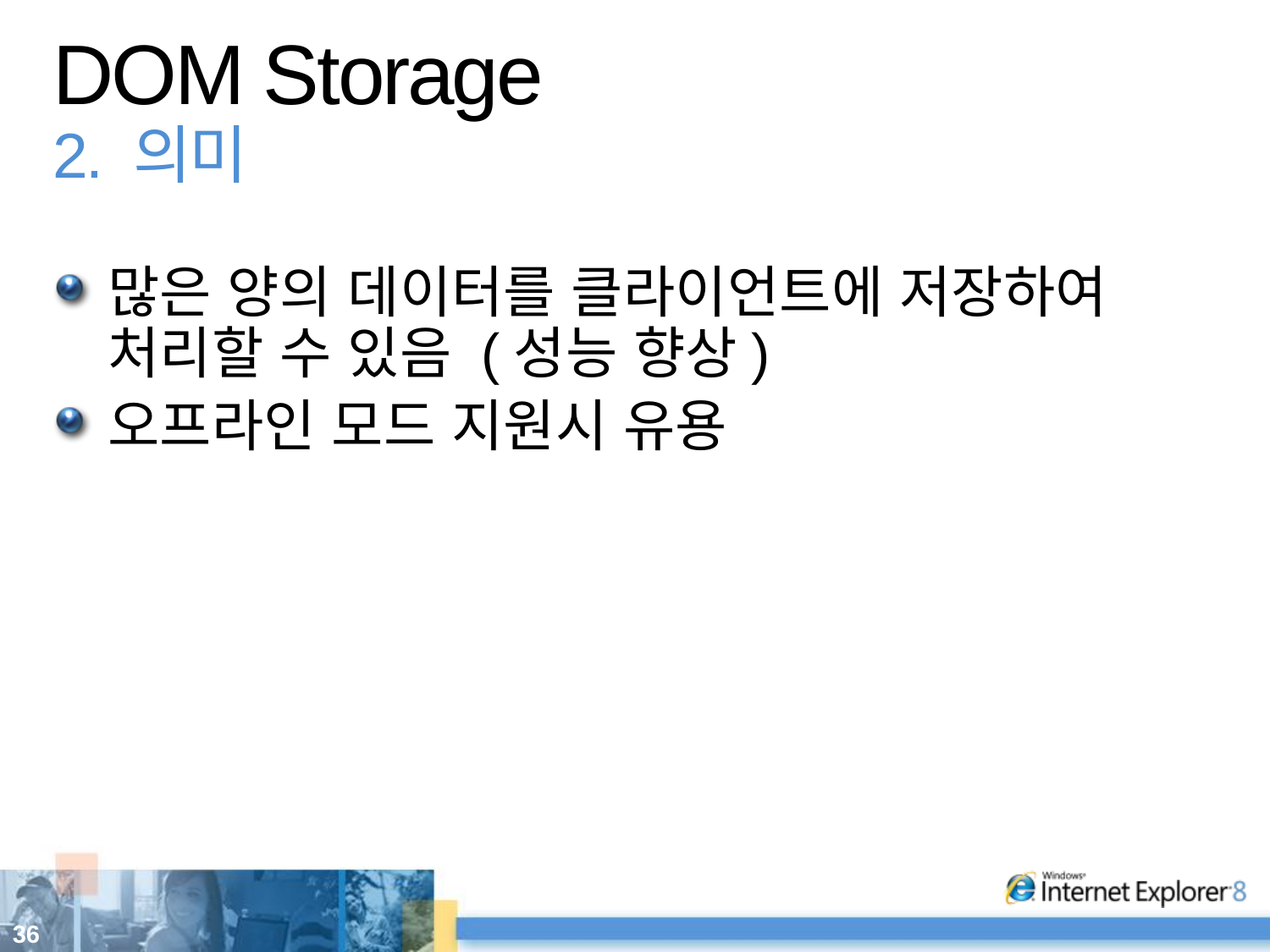

# DOM Storage 2. 의미
많은 양의 데이터를 클라이언트에 저장하여 처리할 수 있음 (성능 향상)
오프라인 모드 지원시 유용